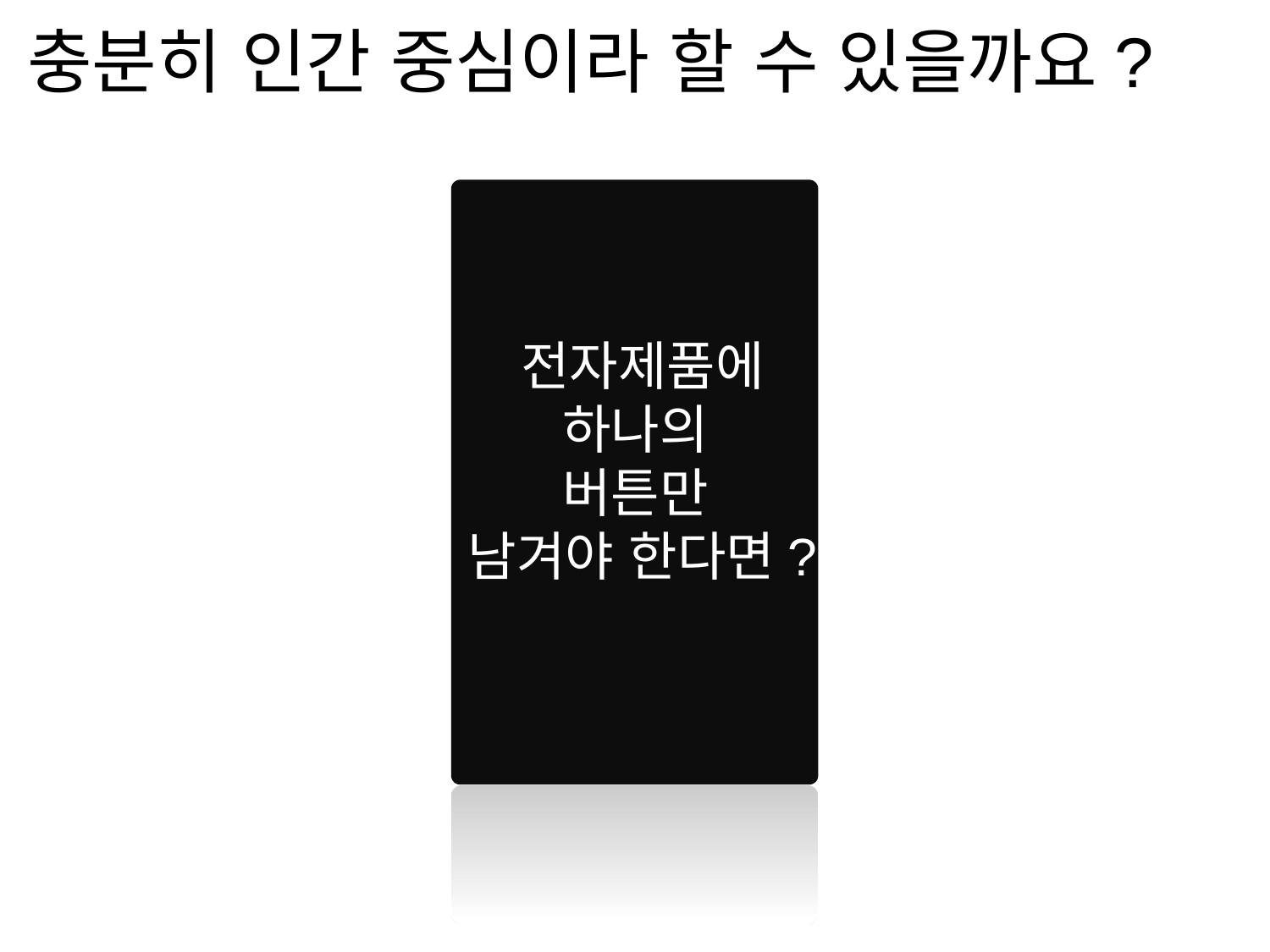

충분히 인간 중심이라 할 수 있을까요?

전자제품에
하나의
버튼만
남겨야 한다면?